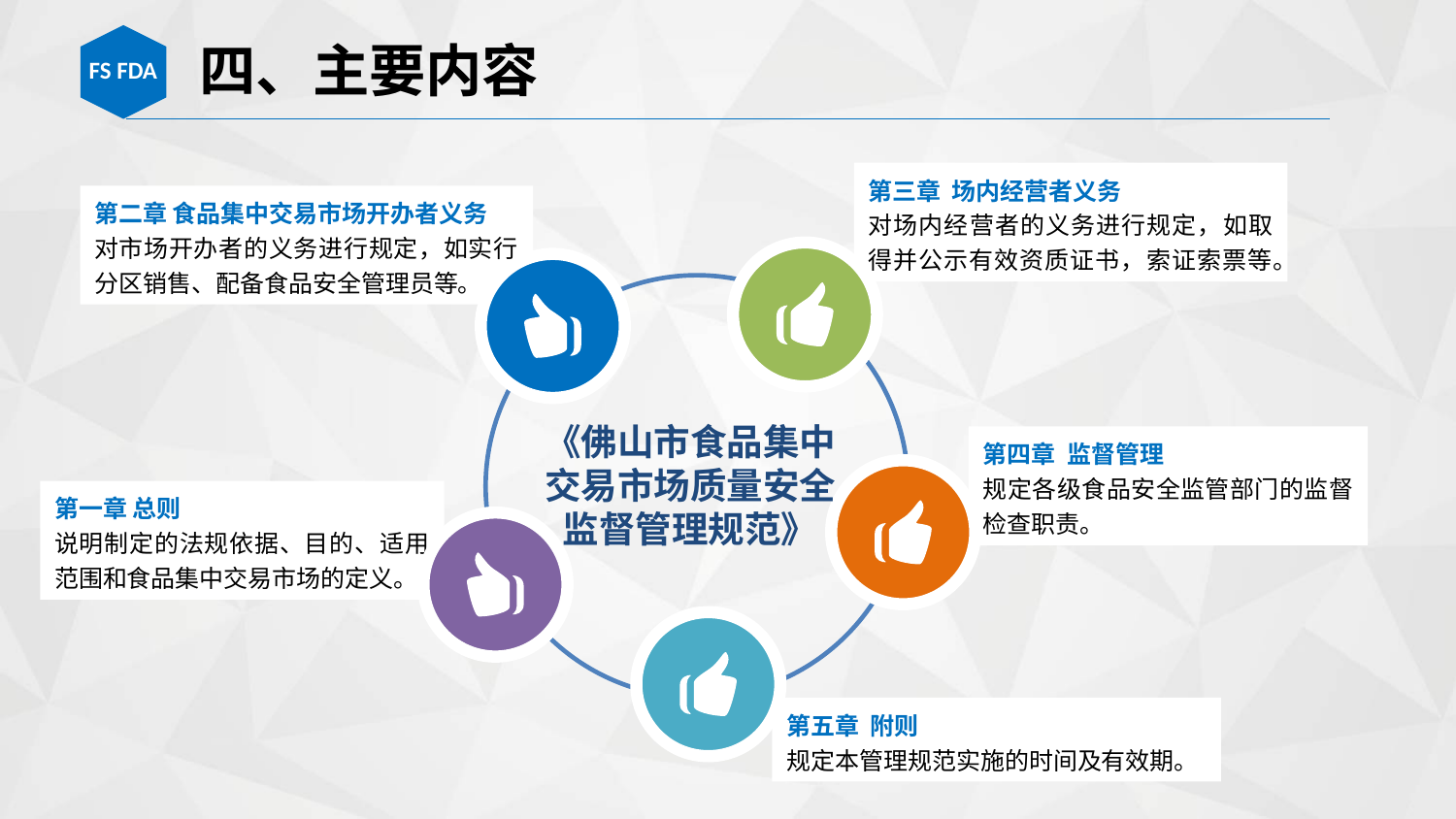

四、主要内容
第三章  场内经营者义务
对场内经营者的义务进行规定，如取得并公示有效资质证书，索证索票等。
第二章 食品集中交易市场开办者义务
对市场开办者的义务进行规定，如实行分区销售、配备食品安全管理员等。

《佛山市食品集中交易市场质量安全监督管理规范》
第四章  监督管理
规定各级食品安全监管部门的监督检查职责。

第一章 总则
说明制定的法规依据、目的、适用范围和食品集中交易市场的定义。

第五章  附则
规定本管理规范实施的时间及有效期。